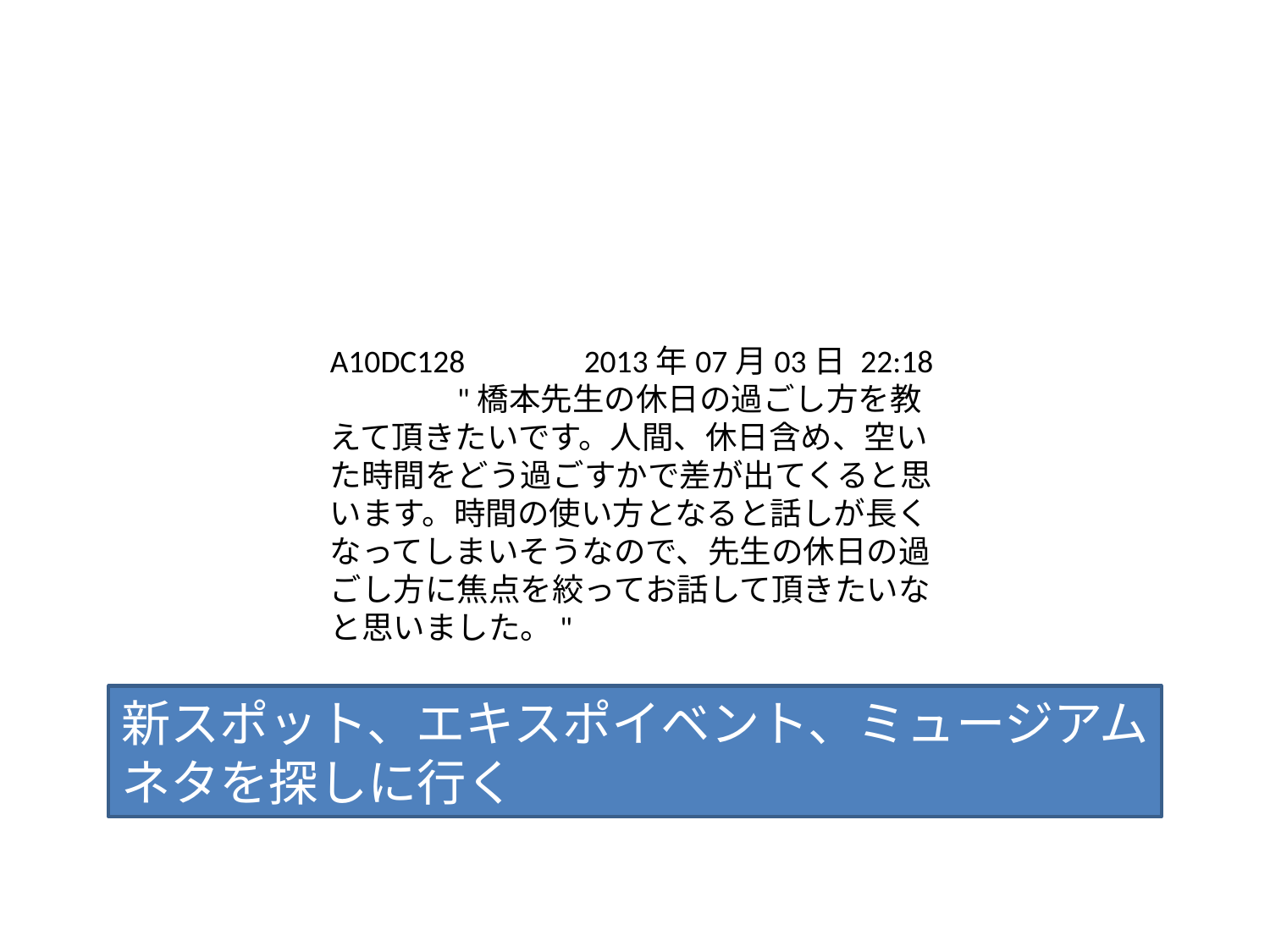

A10DC128	2013年07月03日 22:18	"橋本先生の休日の過ごし方を教えて頂きたいです。人間、休日含め、空いた時間をどう過ごすかで差が出てくると思います。時間の使い方となると話しが長くなってしまいそうなので、先生の休日の過ごし方に焦点を絞ってお話して頂きたいなと思いました。"
新スポット、エキスポイベント、ミュージアム
ネタを探しに行く